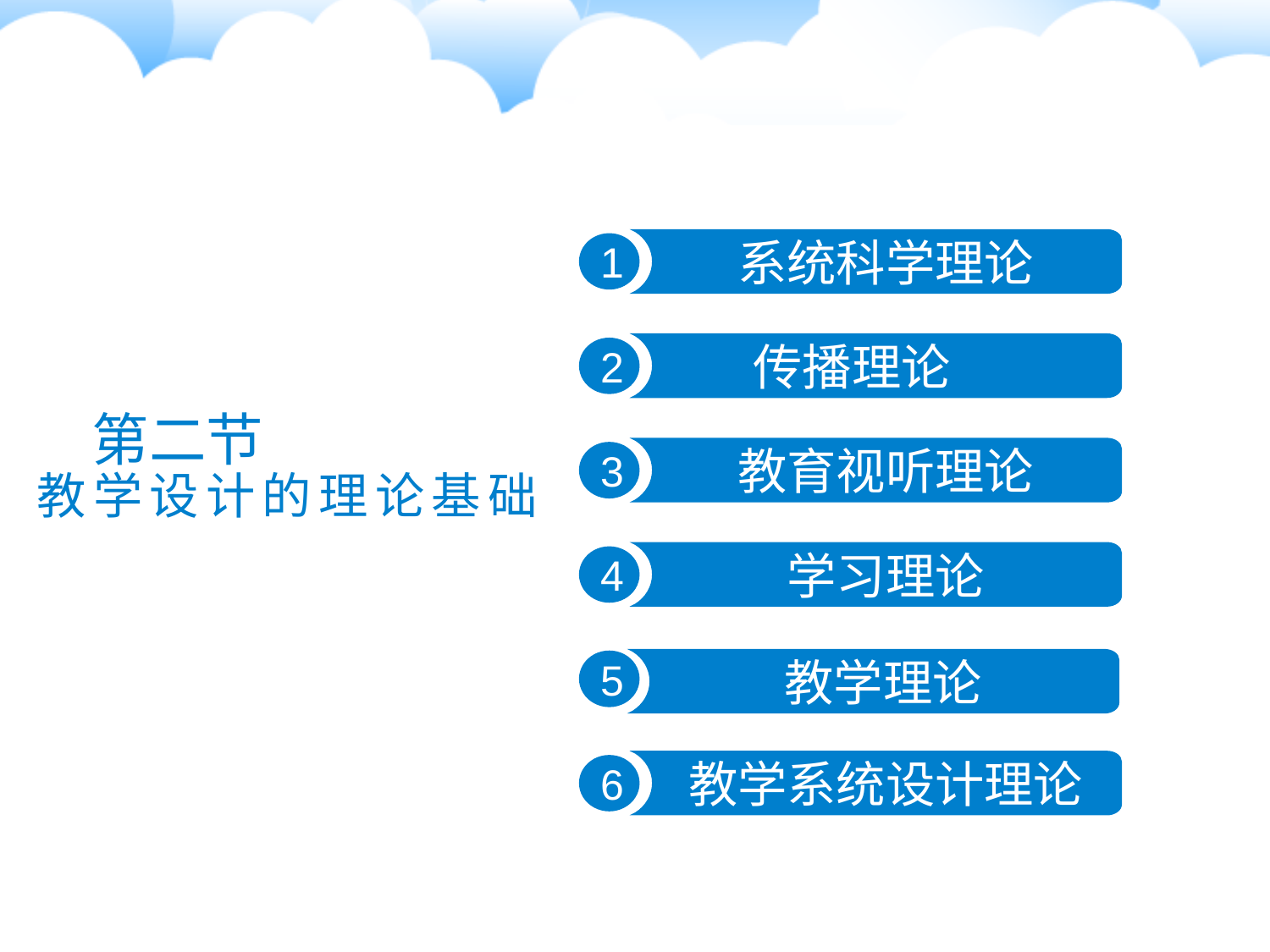

系统科学理论
1
　　传播理论
2
第二节
教学设计的理论基础
教育视听理论
3
学习理论
4
教学理论
5
教学系统设计理论
6